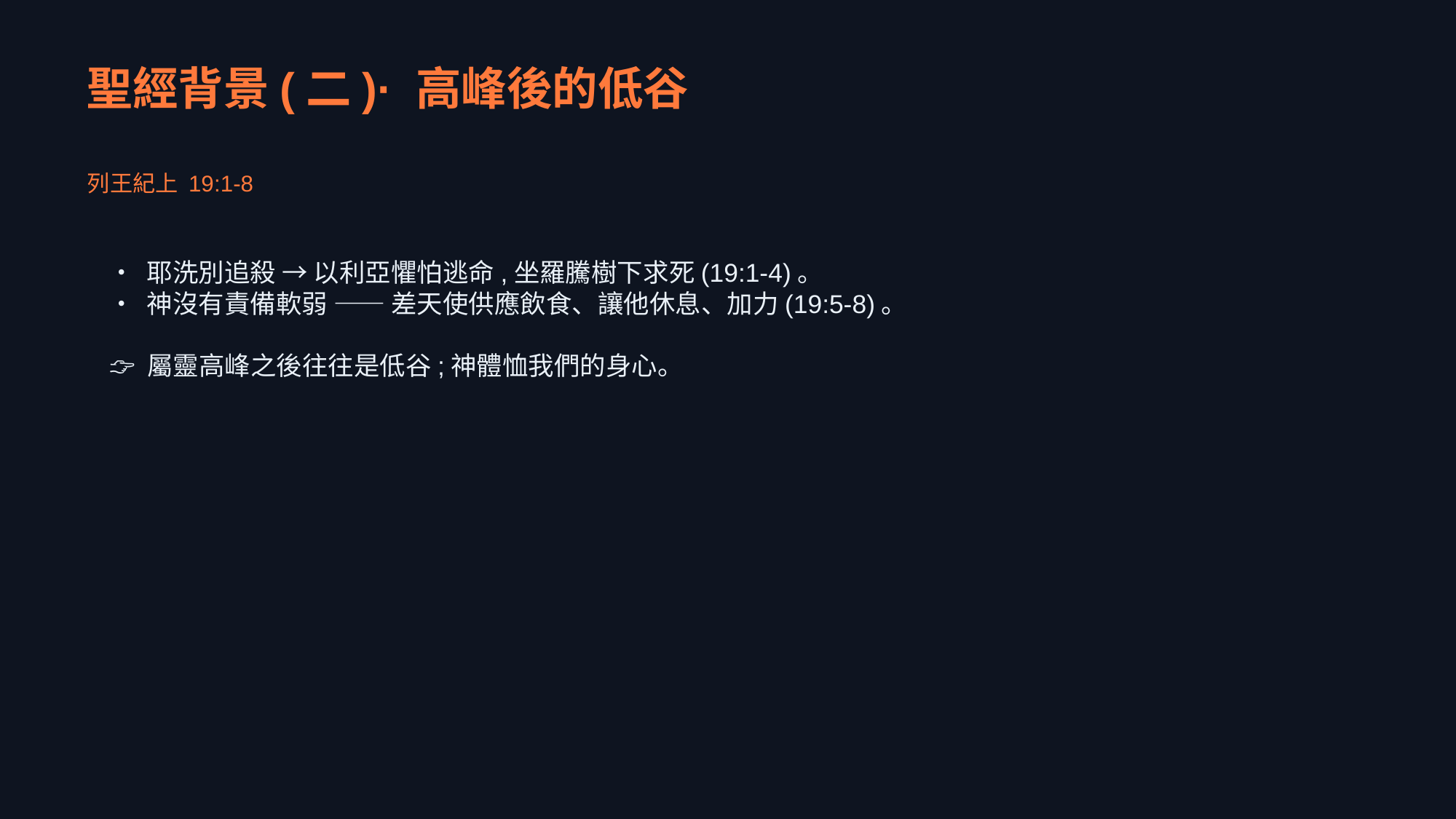

聖經背景(二)· 高峰後的低谷
列王紀上 19:1-8
• 耶洗別追殺 → 以利亞懼怕逃命,坐羅騰樹下求死(19:1-4)。
• 神沒有責備軟弱 —— 差天使供應飲食、讓他休息、加力(19:5-8)。

👉 屬靈高峰之後往往是低谷;神體恤我們的身心。